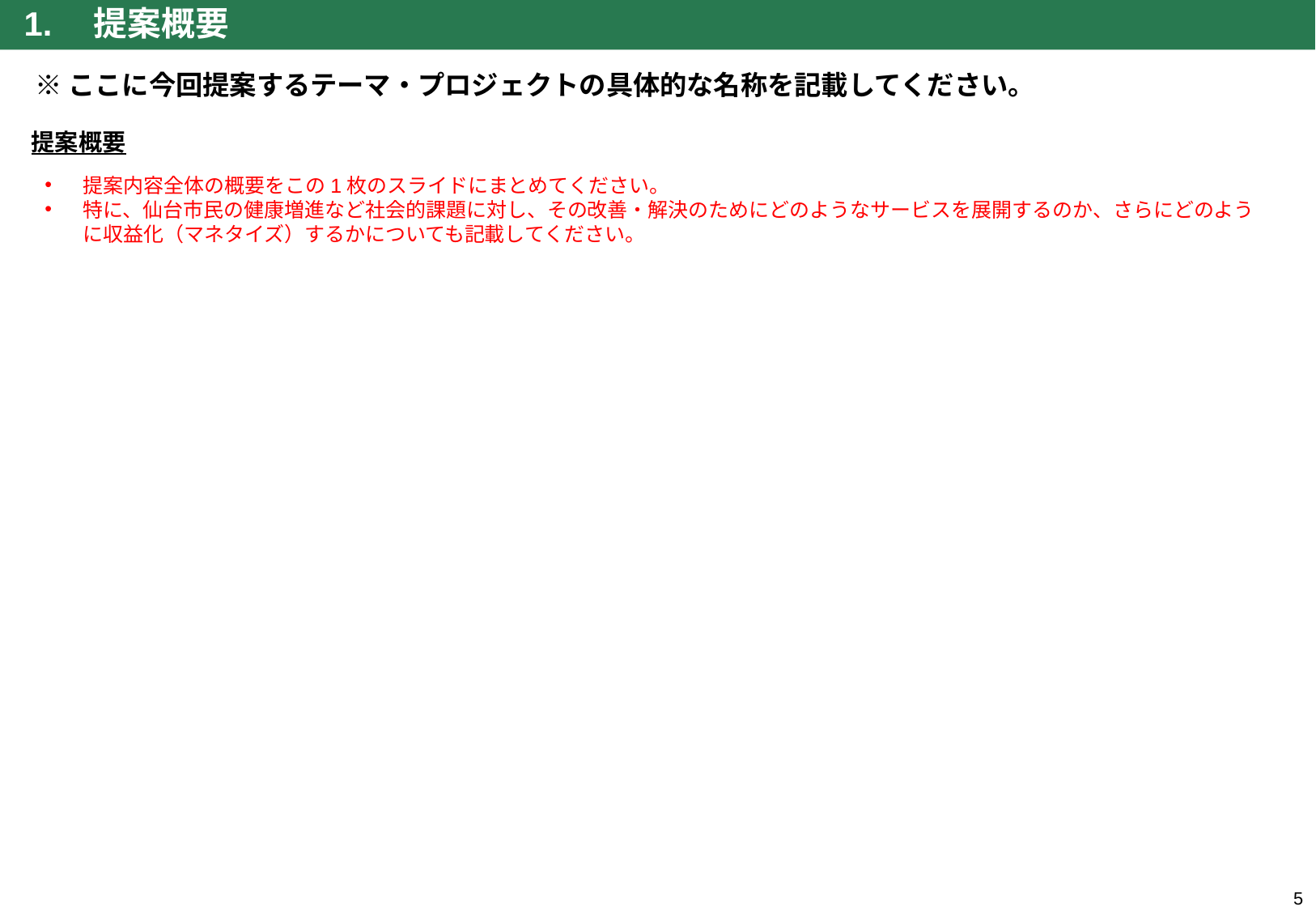

# 1.　提案概要
※ここに今回提案するテーマ・プロジェクトの具体的な名称を記載してください。

提案概要
提案内容全体の概要をこの1枚のスライドにまとめてください。
特に、仙台市民の健康増進など社会的課題に対し、その改善・解決のためにどのようなサービスを展開するのか、さらにどのように収益化（マネタイズ）するかについても記載してください。
5